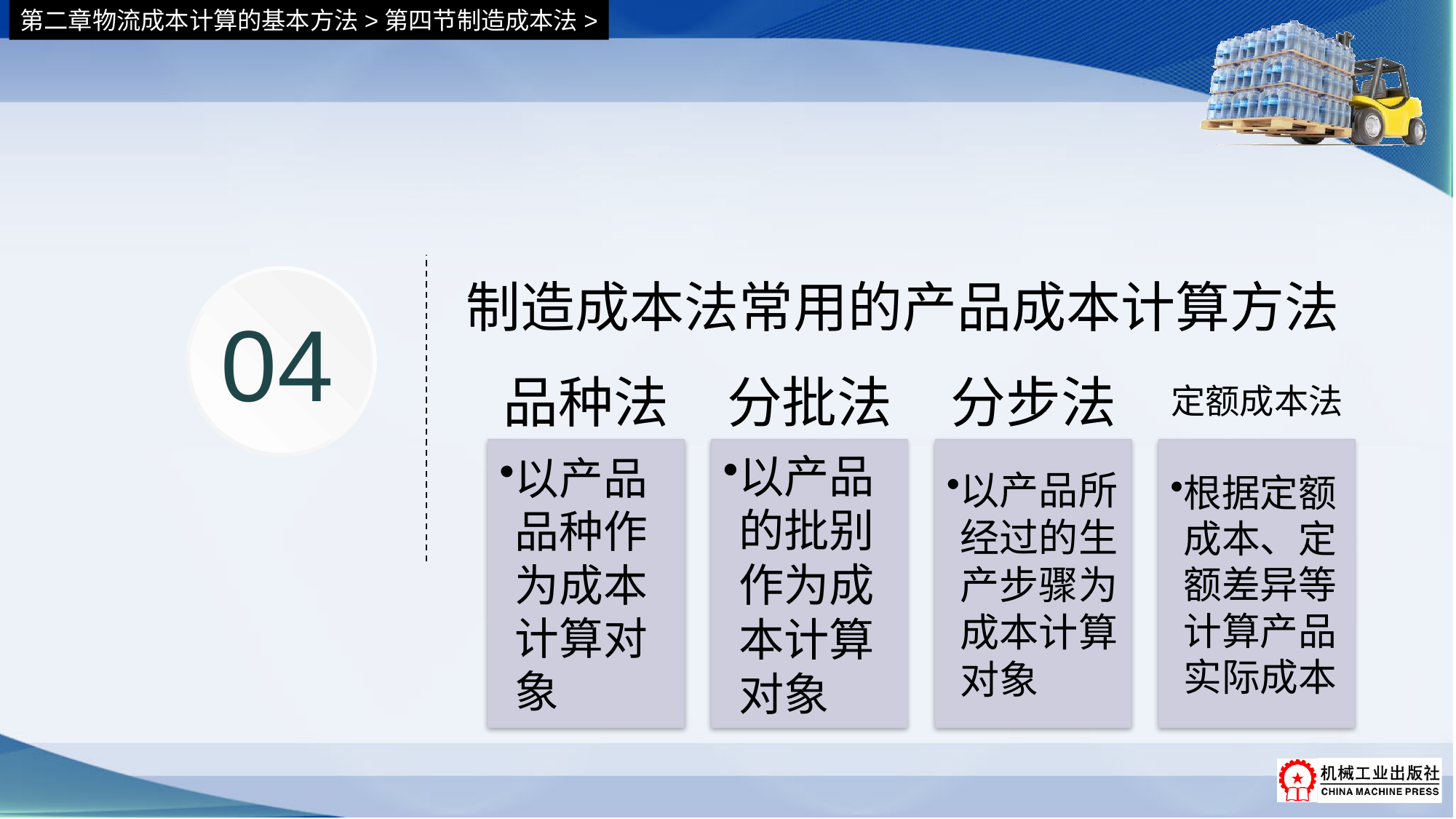

第二章物流成本计算的基本方法>第四节制造成本法>

04
制造成本法常用的产品成本计算方法
品种法
以产品品种作为成本计算对象
分批法
以产品的批别作为成本计算对象
分步法
以产品所经过的生产步骤为成本计算对象
定额成本法
根据定额成本、定额差异等计算产品实际成本